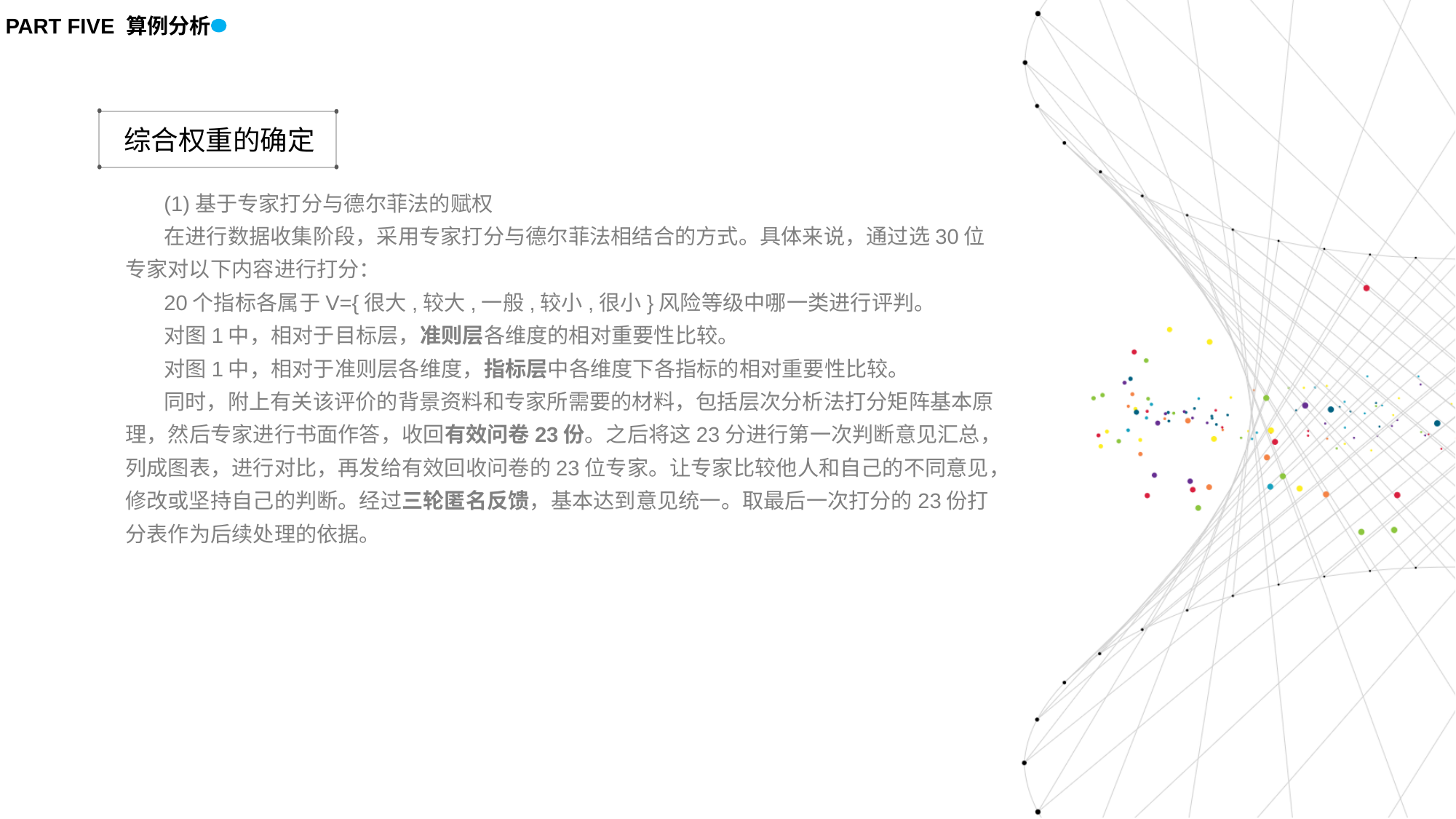

PART FIVE 算例分析

综合权重的确定
(1)基于专家打分与德尔菲法的赋权
在进行数据收集阶段，采用专家打分与德尔菲法相结合的方式。具体来说，通过选30位专家对以下内容进行打分：
20个指标各属于V={很大,较大,一般,较小,很小}风险等级中哪一类进行评判。
对图1中，相对于目标层，准则层各维度的相对重要性比较。
对图1中，相对于准则层各维度，指标层中各维度下各指标的相对重要性比较。
同时，附上有关该评价的背景资料和专家所需要的材料，包括层次分析法打分矩阵基本原理，然后专家进行书面作答，收回有效问卷23份。之后将这23分进行第一次判断意见汇总，列成图表，进行对比，再发给有效回收问卷的23位专家。让专家比较他人和自己的不同意见，修改或坚持自己的判断。经过三轮匿名反馈，基本达到意见统一。取最后一次打分的23份打分表作为后续处理的依据。